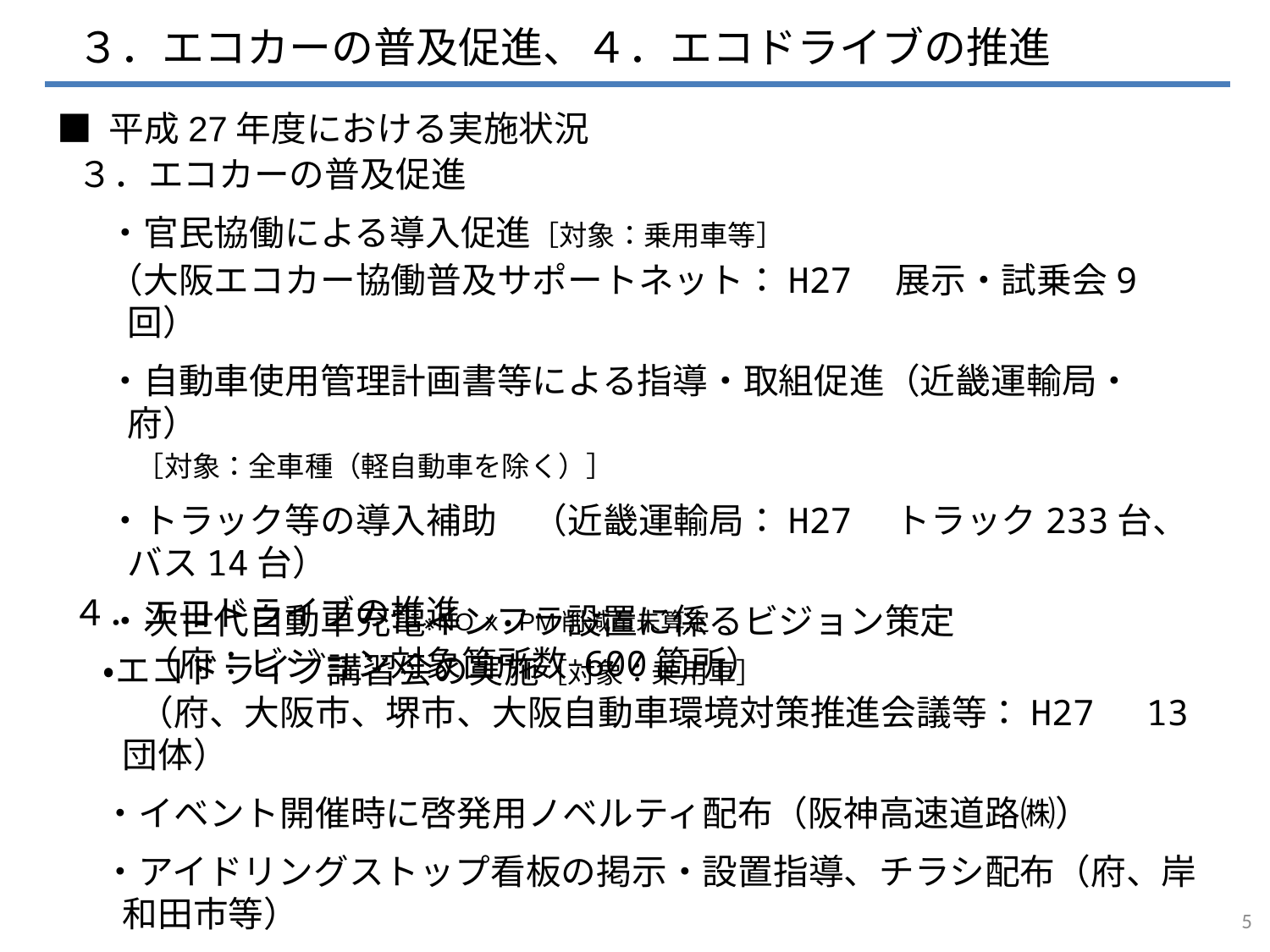

３．エコカーの普及促進、４．エコドライブの推進
■ 平成27年度における実施状況
３．エコカーの普及促進
・官民協働による導入促進［対象：乗用車等］
（大阪エコカー協働普及サポートネット：H27　展示・試乗会9回）
・自動車使用管理計画書等による指導・取組促進（近畿運輸局・府）
　［対象：全車種（軽自動車を除く）］
・トラック等の導入補助　（近畿運輸局：H27　トラック233台、バス14台）
・次世代自動車充電インフラ設置に係るビジョン策定
　（府：ビジョン対象箇所数 600箇所）
４．エコドライブの推進
・エコドライブ講習会の実施［対象：乗用車］
　（府、大阪市、堺市、大阪自動車環境対策推進会議等：H27　13団体）
・イベント開催時に啓発用ノベルティ配布（阪神高速道路㈱）
・アイドリングストップ看板の掲示・設置指導、チラシ配布（府、岸和田市等）
・乗合バス起終点でのアイドリングストップ励行指導（高槻市）
※NOｘ・PM削減量未算定
5